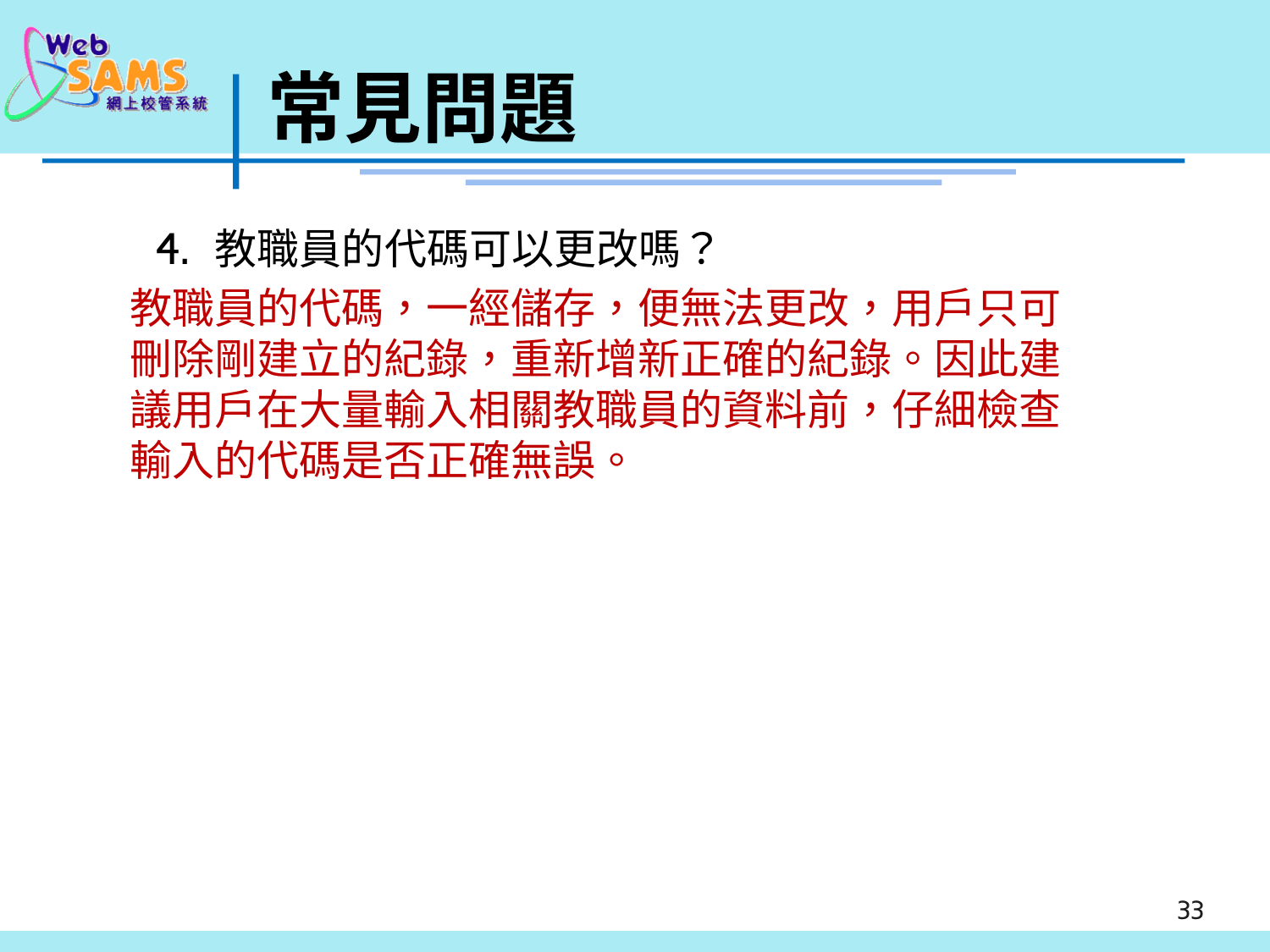

# 常見問題
  4. 教職員的代碼可以更改嗎？
教職員的代碼，一經儲存，便無法更改，用戶只可刪除剛建立的紀錄，重新增新正確的紀錄。因此建議用戶在大量輸入相關教職員的資料前，仔細檢查輸入的代碼是否正確無誤。

33